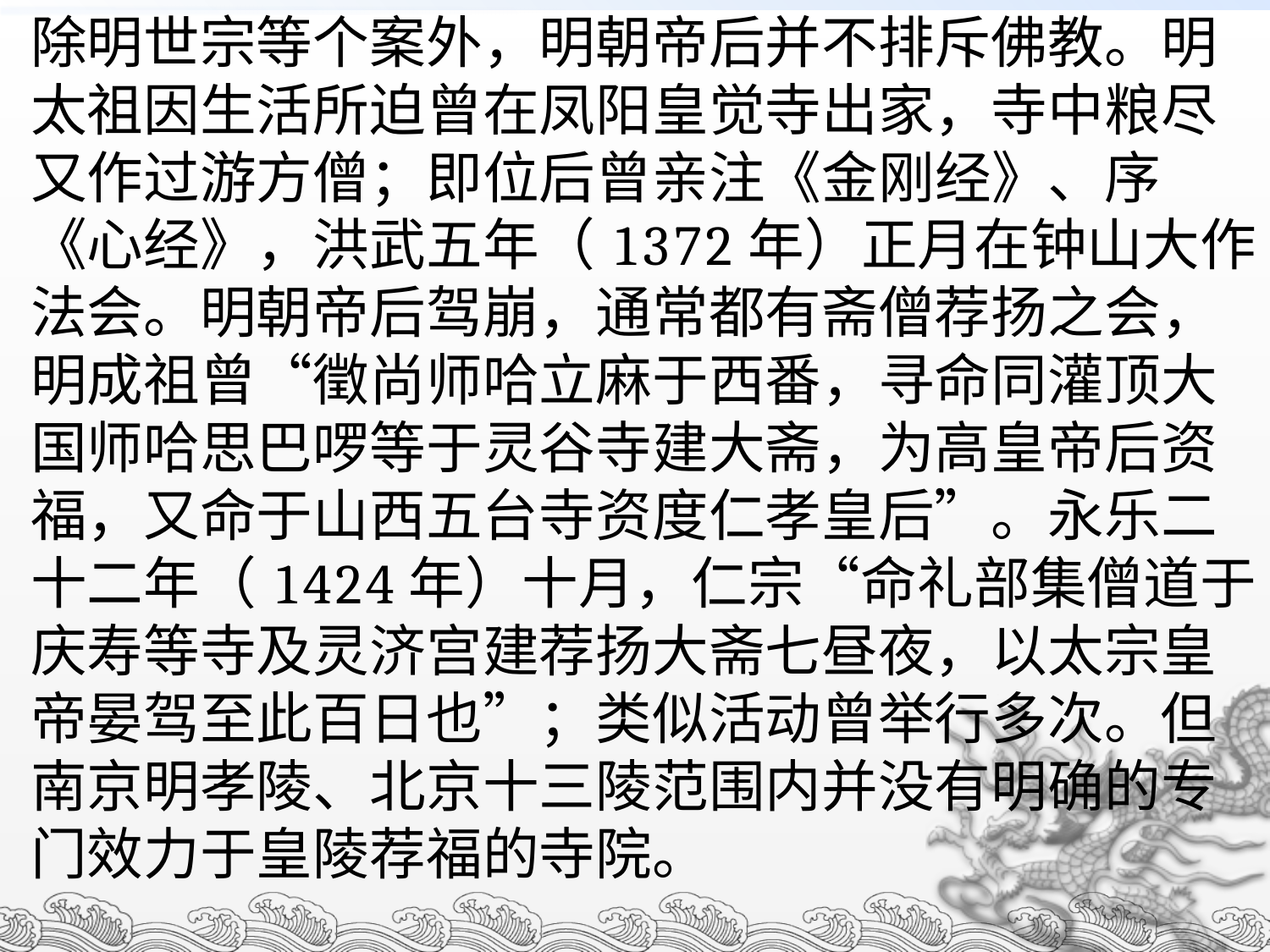

除明世宗等个案外，明朝帝后并不排斥佛教。明太祖因生活所迫曾在凤阳皇觉寺出家，寺中粮尽又作过游方僧；即位后曾亲注《金刚经》、序《心经》，洪武五年（1372年）正月在钟山大作法会。明朝帝后驾崩，通常都有斋僧荐扬之会，明成祖曾“徵尚师哈立麻于西番，寻命同灌顶大国师哈思巴啰等于灵谷寺建大斋，为高皇帝后资福，又命于山西五台寺资度仁孝皇后”。永乐二十二年（1424年）十月，仁宗“命礼部集僧道于庆寿等寺及灵济宫建荐扬大斋七昼夜，以太宗皇帝晏驾至此百日也”；类似活动曾举行多次。但南京明孝陵、北京十三陵范围内并没有明确的专门效力于皇陵荐福的寺院。